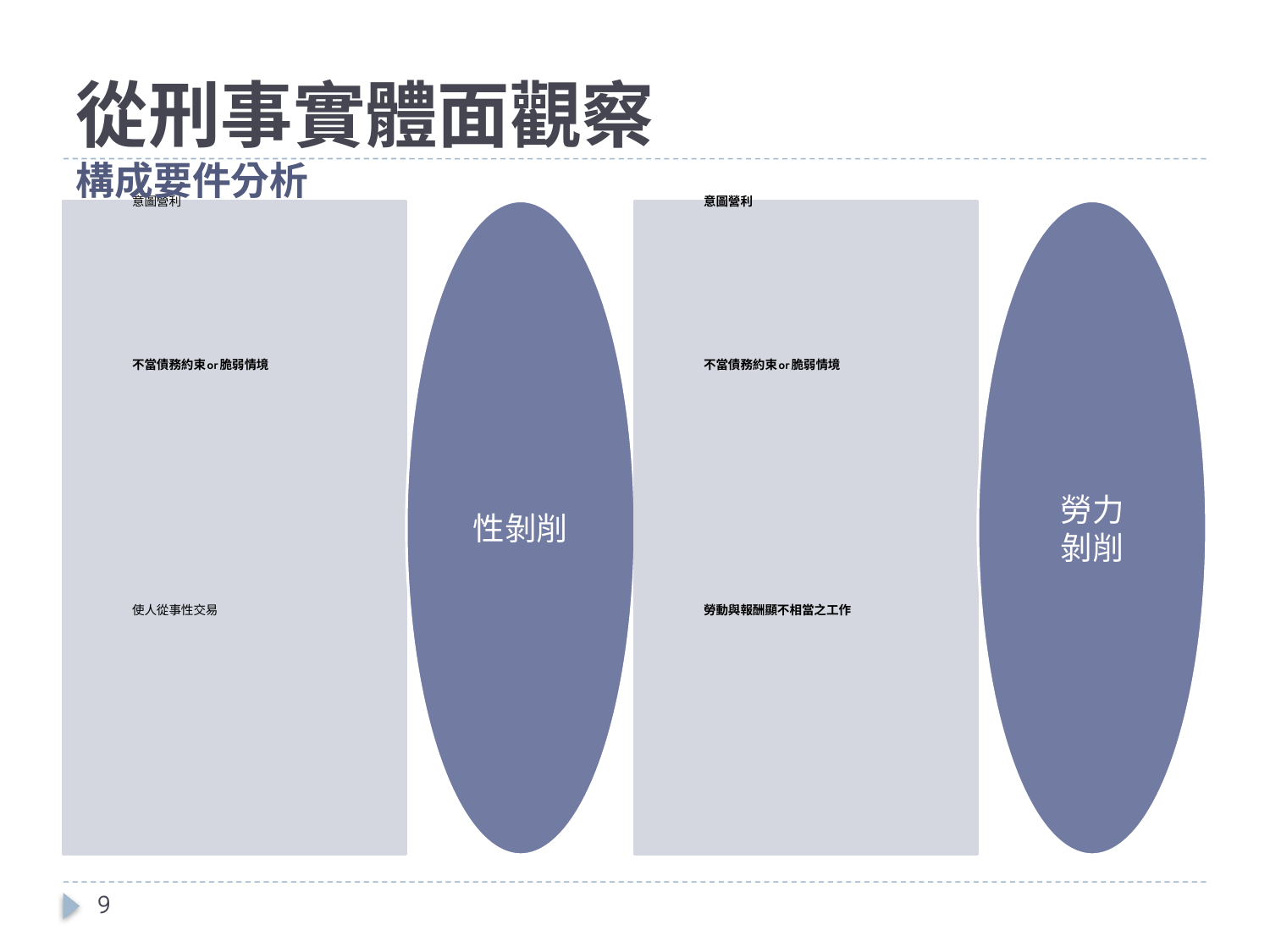

從刑事實體面觀察
構成要件分析
性剝削
意圖營利
不當債務約束or脆弱情境
勞力
剝削
意圖營利
勞動與報酬顯不相當之工作
不當債務約束or脆弱情境
使人從事性交易
9